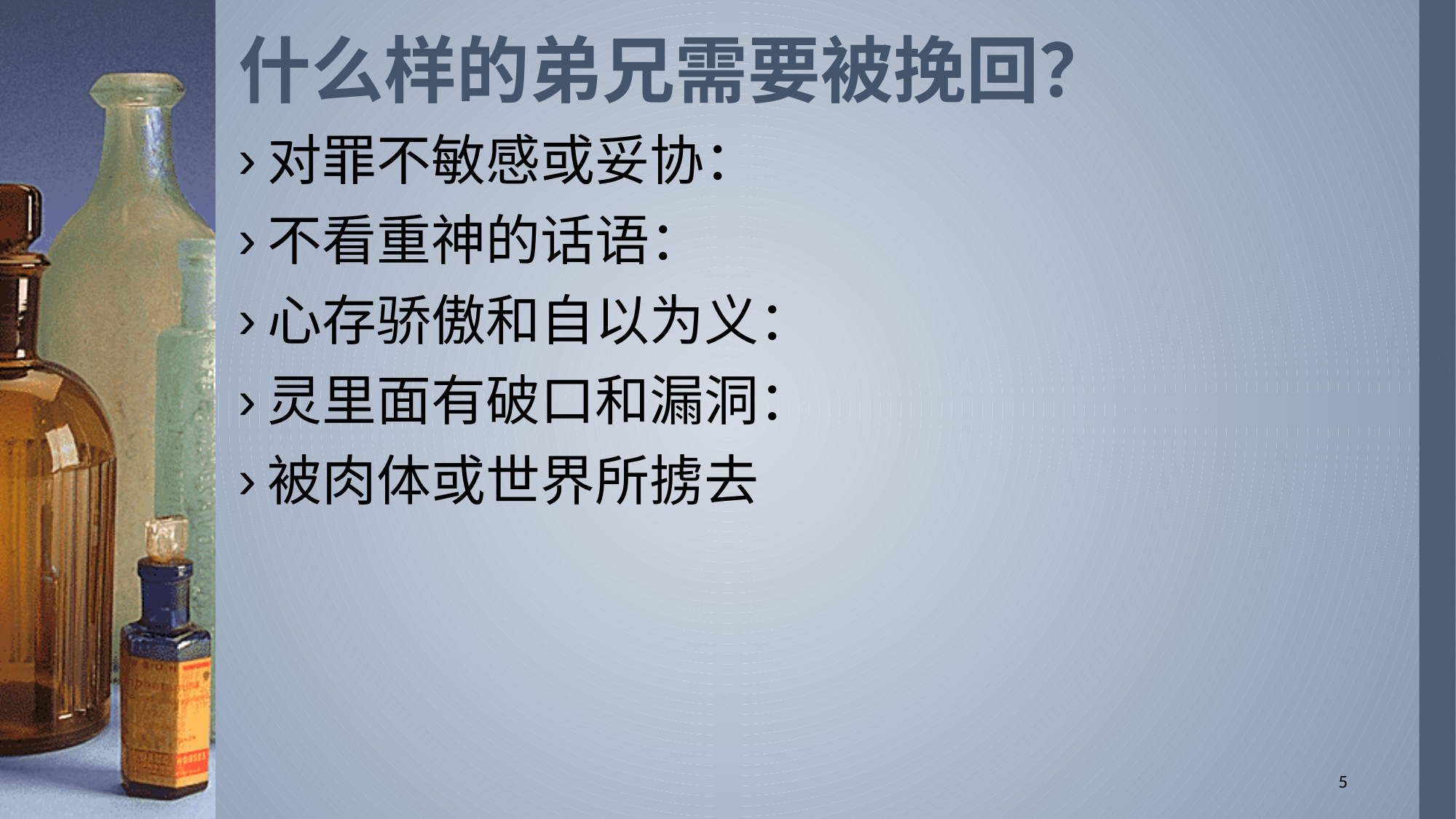

# 什么样的弟兄需要被挽回？
对罪不敏感或妥协：
不看重神的话语：
心存骄傲和自以为义：
灵里面有破口和漏洞：
被肉体或世界所掳去
5